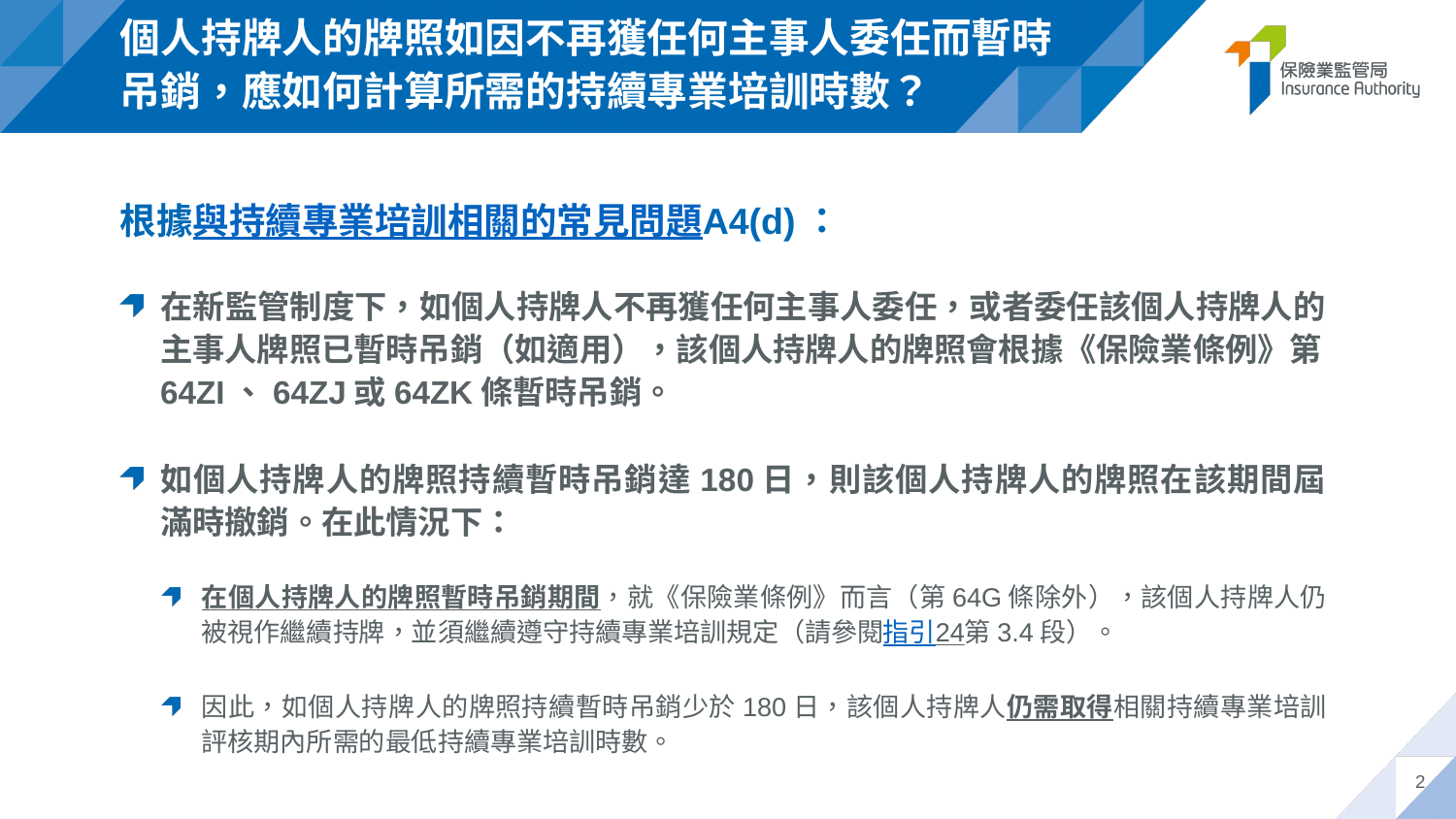

# 個人持牌人的牌照如因不再獲任何主事人委任而暫時吊銷，應如何計算所需的持續專業培訓時數？
根據與持續專業培訓相關的常見問題A4(d)：
在新監管制度下，如個人持牌人不再獲任何主事人委任，或者委任該個人持牌人的主事人牌照已暫時吊銷（如適用），該個人持牌人的牌照會根據《保險業條例》第64ZI、64ZJ或64ZK條暫時吊銷。
如個人持牌人的牌照持續暫時吊銷達180日，則該個人持牌人的牌照在該期間屆滿時撤銷。在此情況下：
在個人持牌人的牌照暫時吊銷期間，就《保險業條例》而言（第64G條除外），該個人持牌人仍被視作繼續持牌，並須繼續遵守持續專業培訓規定（請參閱指引24第3.4段）。
因此，如個人持牌人的牌照持續暫時吊銷少於180日，該個人持牌人仍需取得相關持續專業培訓評核期內所需的最低持續專業培訓時數。
2